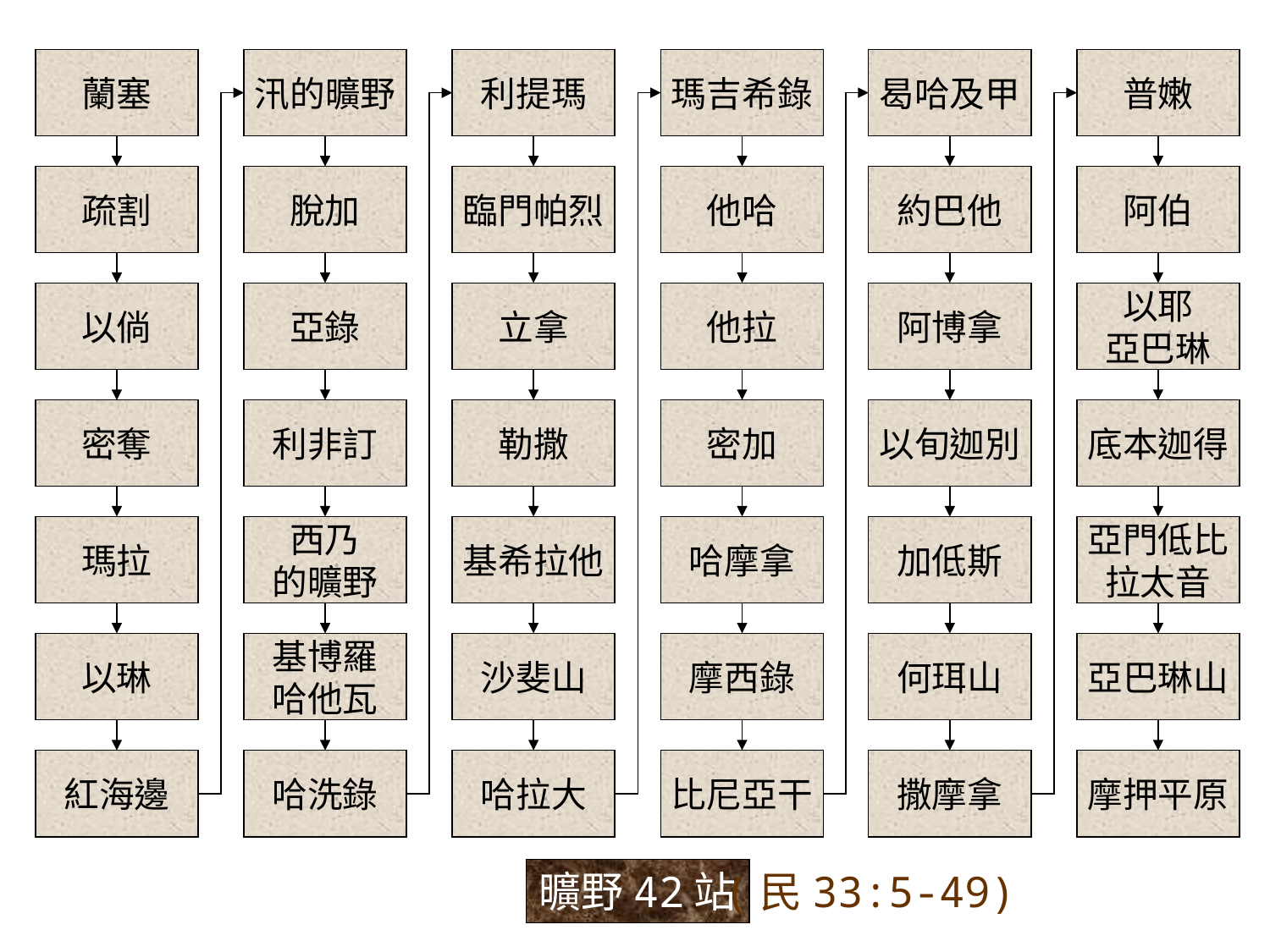

蘭塞
汛的曠野
利提瑪
瑪吉希錄
曷哈及甲
普嫩
疏割
脫加
臨門帕烈
他哈
約巴他
阿伯
以倘
亞錄
立拿
他拉
阿博拿
以耶
亞巴琳
密奪
利非訂
勒撒
密加
以旬迦別
底本迦得
瑪拉
西乃
的曠野
基希拉他
哈摩拿
加低斯
亞門低比
拉太音
以琳
基博羅
哈他瓦
沙斐山
摩西錄
何珥山
亞巴琳山
紅海邊
哈洗錄
哈拉大
比尼亞干
撒摩拿
摩押平原
曠野42站
(民33:5-49)